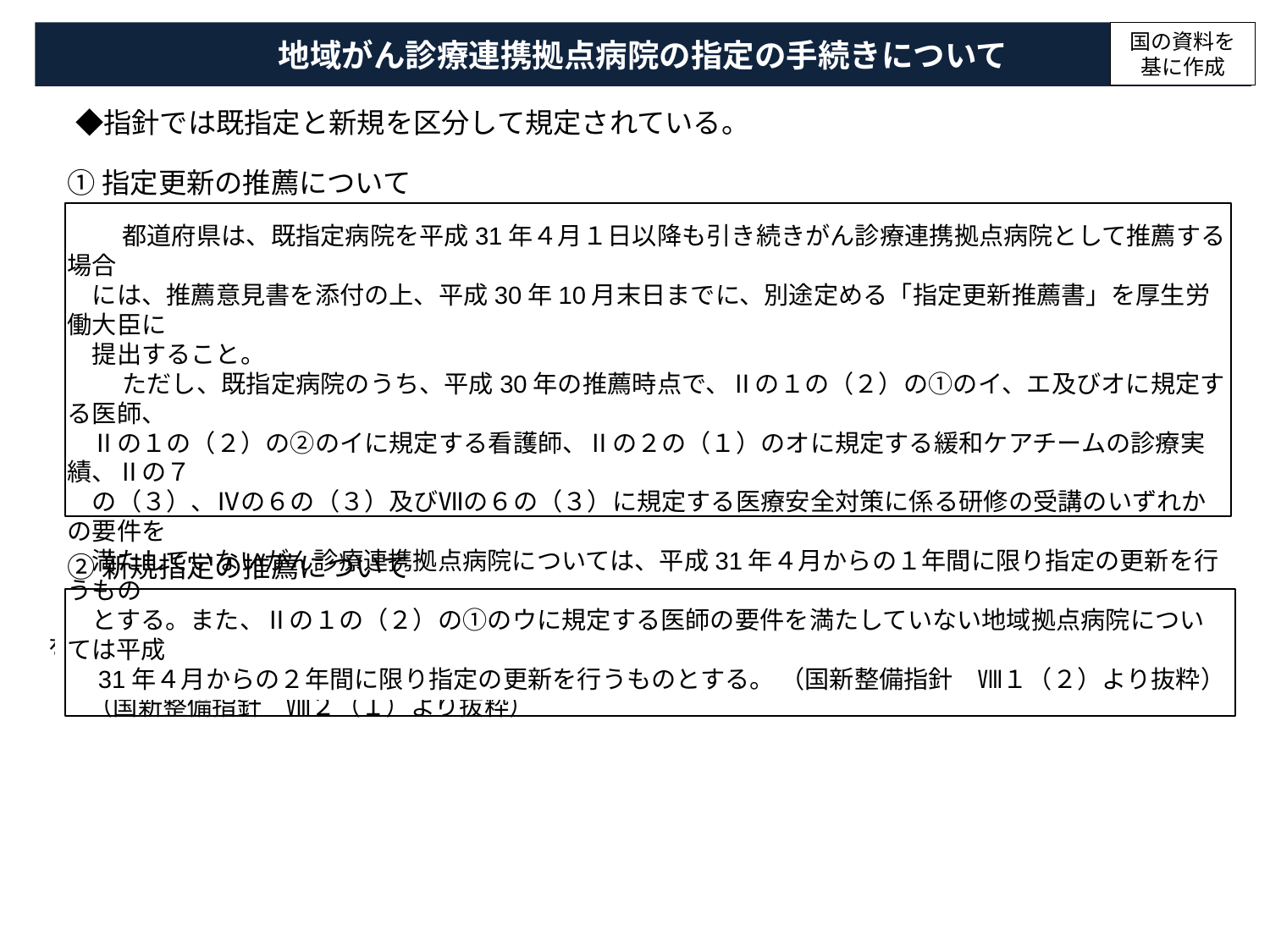

国の資料を
基に作成
地域がん診療連携拠点病院の指定の手続きについて
　◆指針では既指定と新規を区分して規定されている。
①指定更新の推薦について

　　 都道府県は、既指定病院を平成31年４月１日以降も引き続きがん診療連携拠点病院として推薦する場合
　には、推薦意見書を添付の上、平成30年10月末日までに、別途定める「指定更新推薦書」を厚生労働大臣に
　提出すること。
　　 ただし、既指定病院のうち、平成30年の推薦時点で、Ⅱの１の（２）の①のイ、エ及びオに規定する医師、
　Ⅱの１の（２）の②のイに規定する看護師、Ⅱの２の（１）のオに規定する緩和ケアチームの診療実績、Ⅱの７
　の（３）、Ⅳの６の（３）及びⅦの６の（３）に規定する医療安全対策に係る研修の受講のいずれかの要件を
　満たしていないがん診療連携拠点病院については、平成31年４月からの１年間に限り指定の更新を行うもの
　とする。また、Ⅱの１の（２）の①のウに規定する医師の要件を満たしていない地域拠点病院については平成
　31年４月からの２年間に限り指定の更新を行うものとする。 （国新整備指針　Ⅷ１（２）より抜粋）
②新規指定の推薦について

　 　　都道府県は、新規指定の推薦に当たっては、指定要件を満たしていることを確認の上、推薦意見書を添付し、
　　 毎年10月末日までに、別途定める「新規指定推薦書」を厚生労働大臣に提出すること。
　   （国新整備指針　Ⅷ２（１）より抜粋）